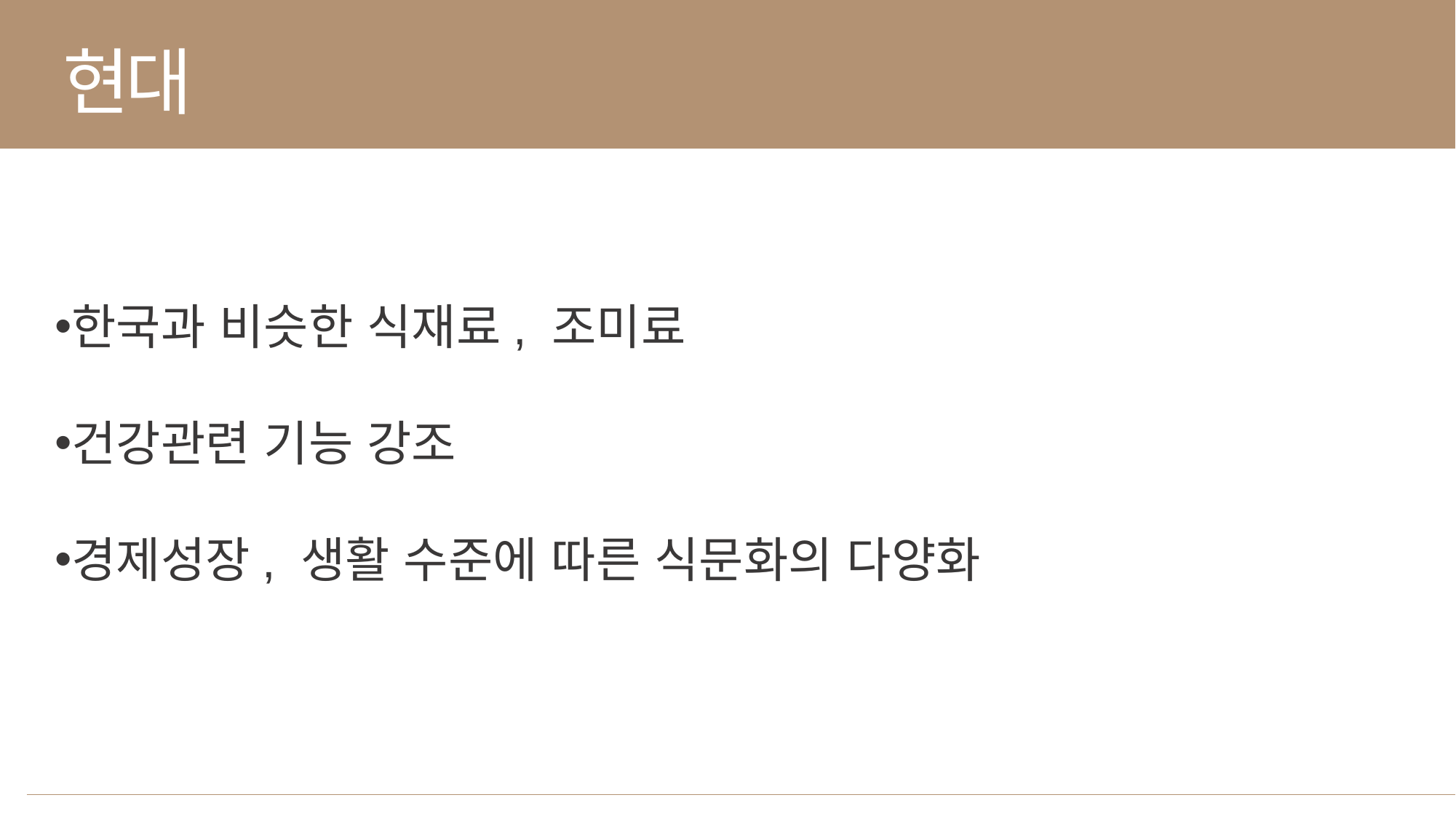

현대
한국과 비슷한 식재료, 조미료

건강관련 기능 강조

경제성장, 생활 수준에 따른 식문화의 다양화